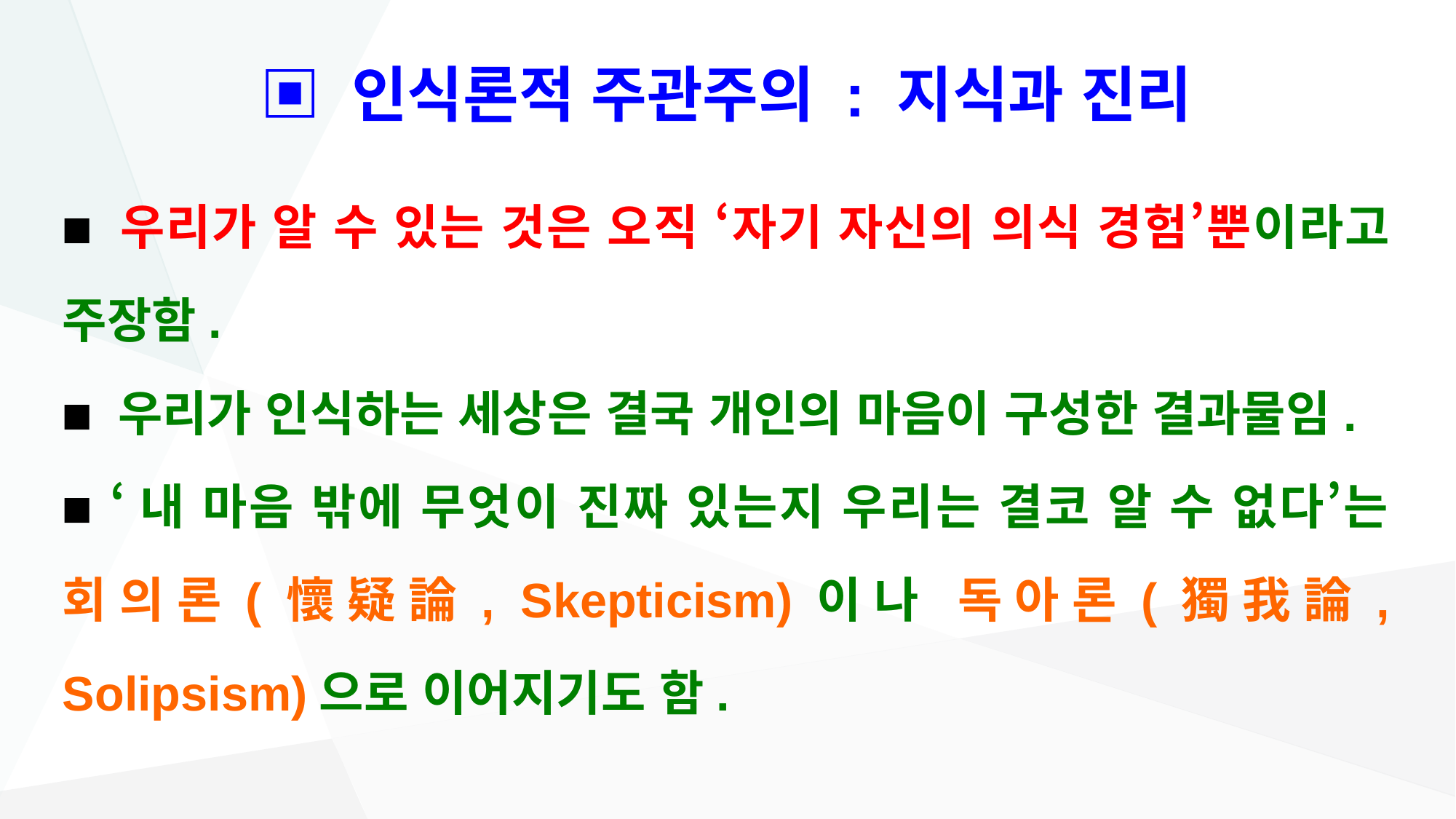

# ▣ 인식론적 주관주의 : 지식과 진리
◼ 우리가 알 수 있는 것은 오직 ‘자기 자신의 의식 경험’뿐이라고 주장함.
◼ 우리가 인식하는 세상은 결국 개인의 마음이 구성한 결과물임.
◼ ‘내 마음 밖에 무엇이 진짜 있는지 우리는 결코 알 수 없다’는 회의론(懷疑論, Skepticism)이나 독아론(獨我論, Solipsism)으로 이어지기도 함.